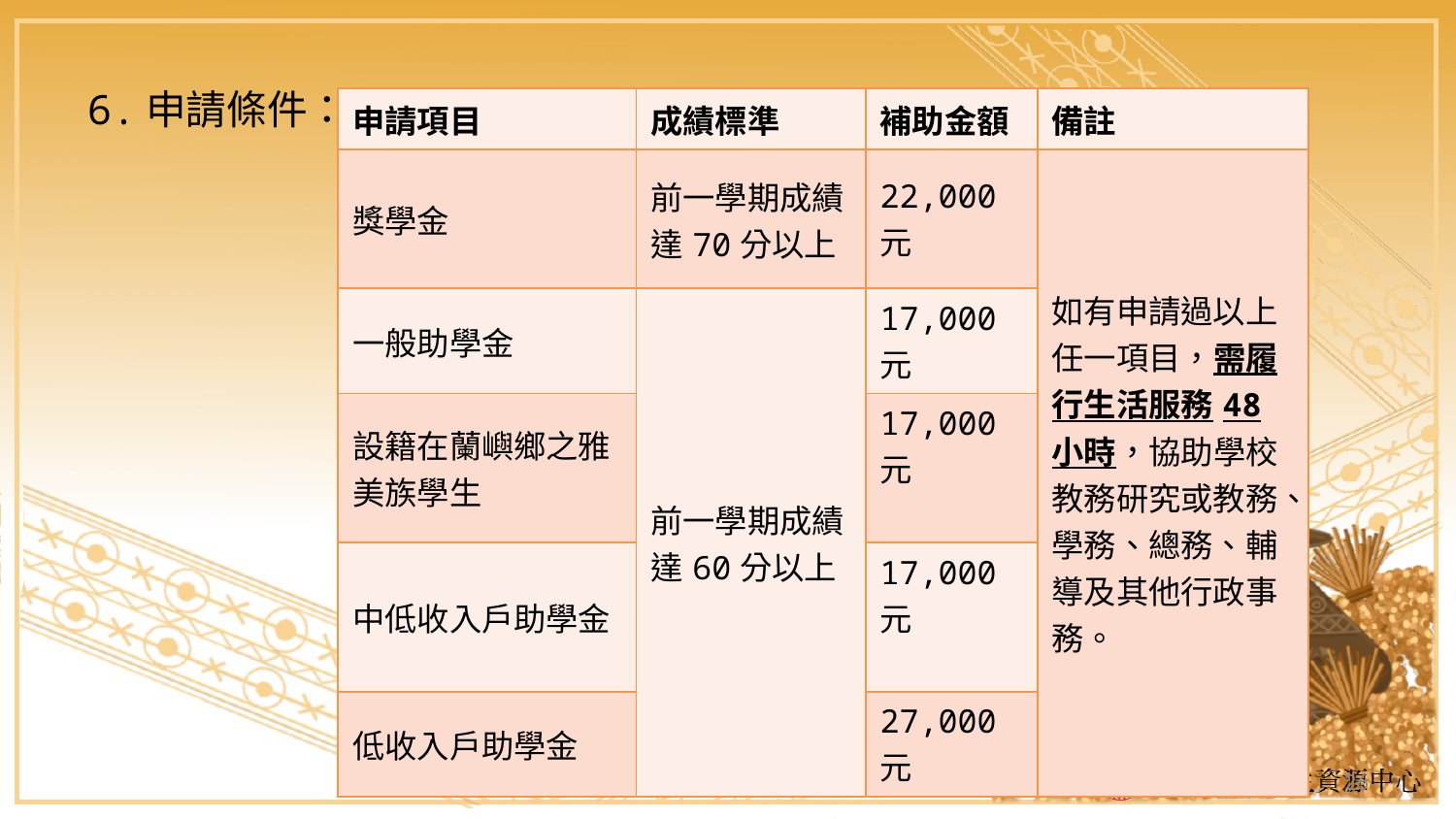

6.申請條件：

| 申請項目 | 成績標準 | 補助金額 | 備註 |
| --- | --- | --- | --- |
| 獎學金 | 前一學期成績達70分以上 | 22,000元 | 如有申請過以上任一項目，需履行生活服務48小時，協助學校教務研究或教務、學務、總務、輔導及其他行政事務。 |
| 一般助學金 | 前一學期成績達60分以上 | 17,000元 |  |
| 設籍在蘭嶼鄉之雅美族學生 |  | 17,000元 |  |
| 中低收入戶助學金 |  | 17,000元 |  |
| 低收入戶助學金 |  | 27,000元 |  |
26